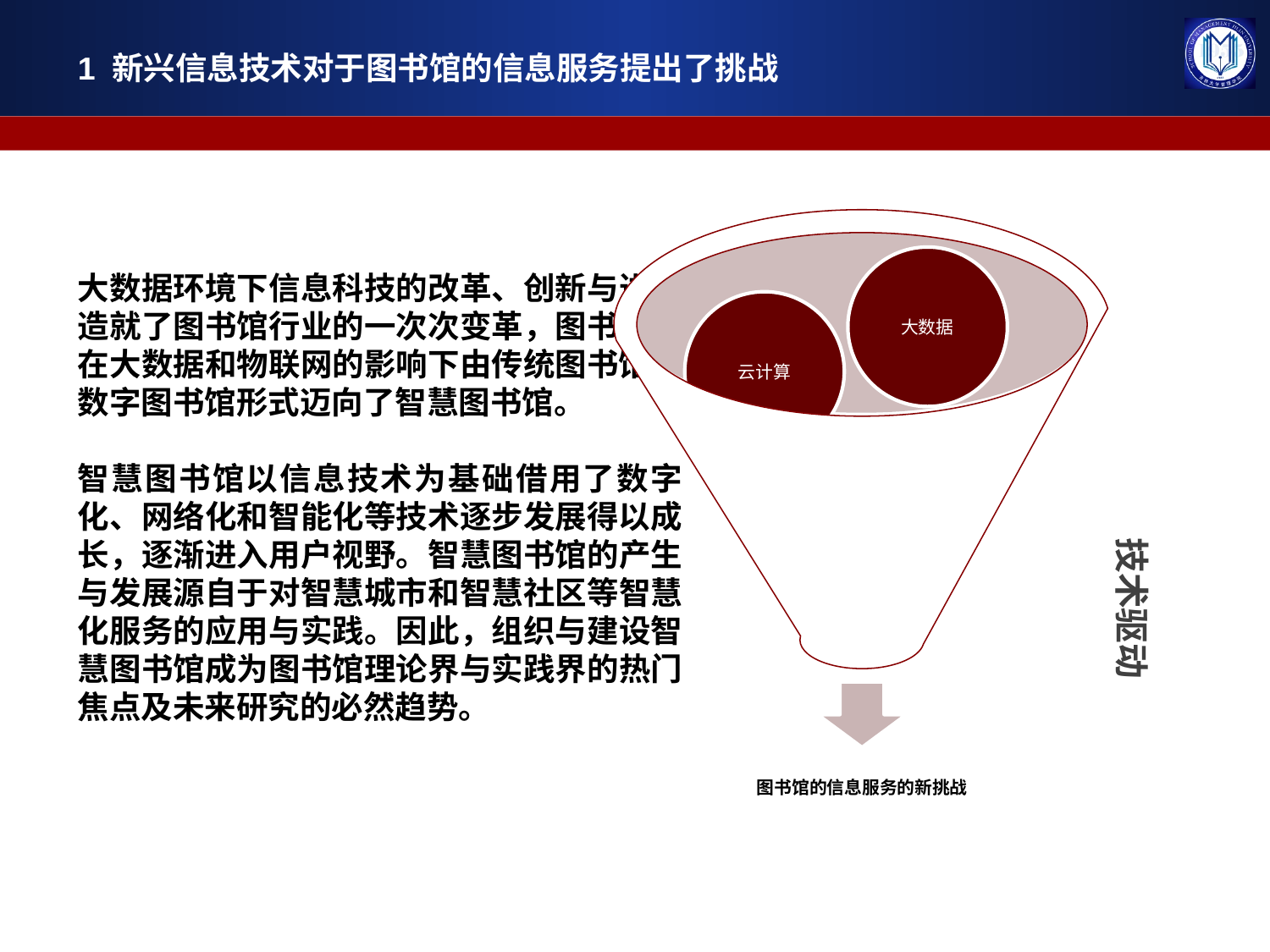

1 新兴信息技术对于图书馆的信息服务提出了挑战
大数据
云计算
物联网
图书馆的信息服务的新挑战
大数据环境下信息科技的改革、创新与进步造就了图书馆行业的一次次变革，图书馆界在大数据和物联网的影响下由传统图书馆、数字图书馆形式迈向了智慧图书馆。

智慧图书馆以信息技术为基础借用了数字化、网络化和智能化等技术逐步发展得以成长，逐渐进入用户视野。智慧图书馆的产生与发展源自于对智慧城市和智慧社区等智慧化服务的应用与实践。因此，组织与建设智慧图书馆成为图书馆理论界与实践界的热门焦点及未来研究的必然趋势。

技术驱动